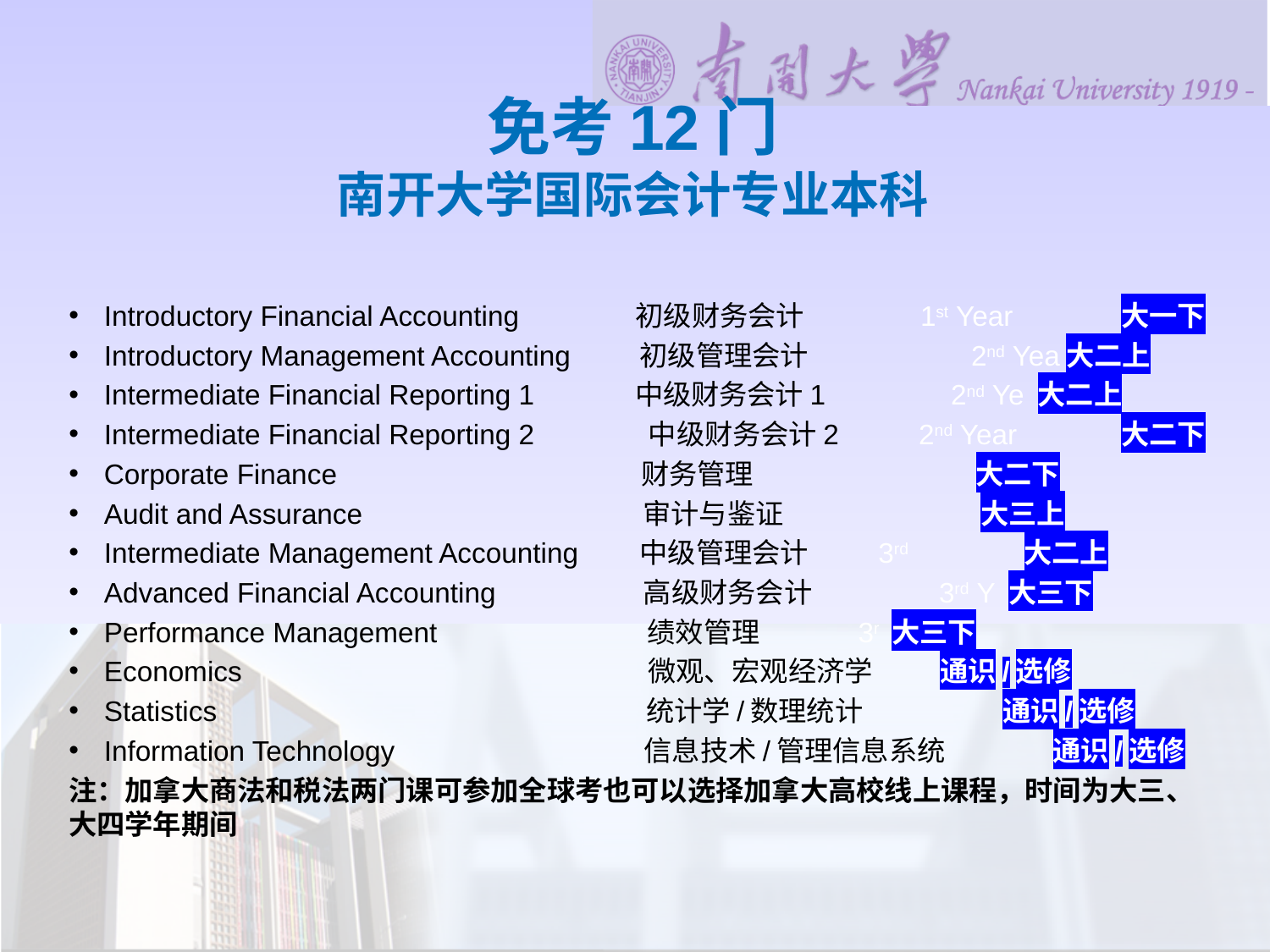

# 免考12门 南开大学国际会计专业本科
Introductory Financial Accounting              初级财务会计		   1st Year	大一下
Introductory Management Accounting        初级管理会计	           2nd Yea大二上
Intermediate Financial Reporting 1            中级财务会计1                2nd Ye 大二上
Intermediate Financial Reporting 2	           中级财务会计2	   2nd Year  	大二下
Corporate Finance                                      财务管理                                   大二下
Audit and Assurance                                   审计与鉴证                               大三上
Intermediate Management Accounting       中级管理会计          3rd              大二上
Advanced Financial Accounting                  高级财务会计                   3rd Y 大三下
Performance Management                          绩效管理			           3r  大三下
Economics                                                   微观、宏观经济学		       通识/选修
Statistics                                                      统计学/数理统计                      通识/选修
Information Technology                               信息技术/管理信息系统	       通识/选修
注：加拿大商法和税法两门课可参加全球考也可以选择加拿大高校线上课程，时间为大三、大四学年期间